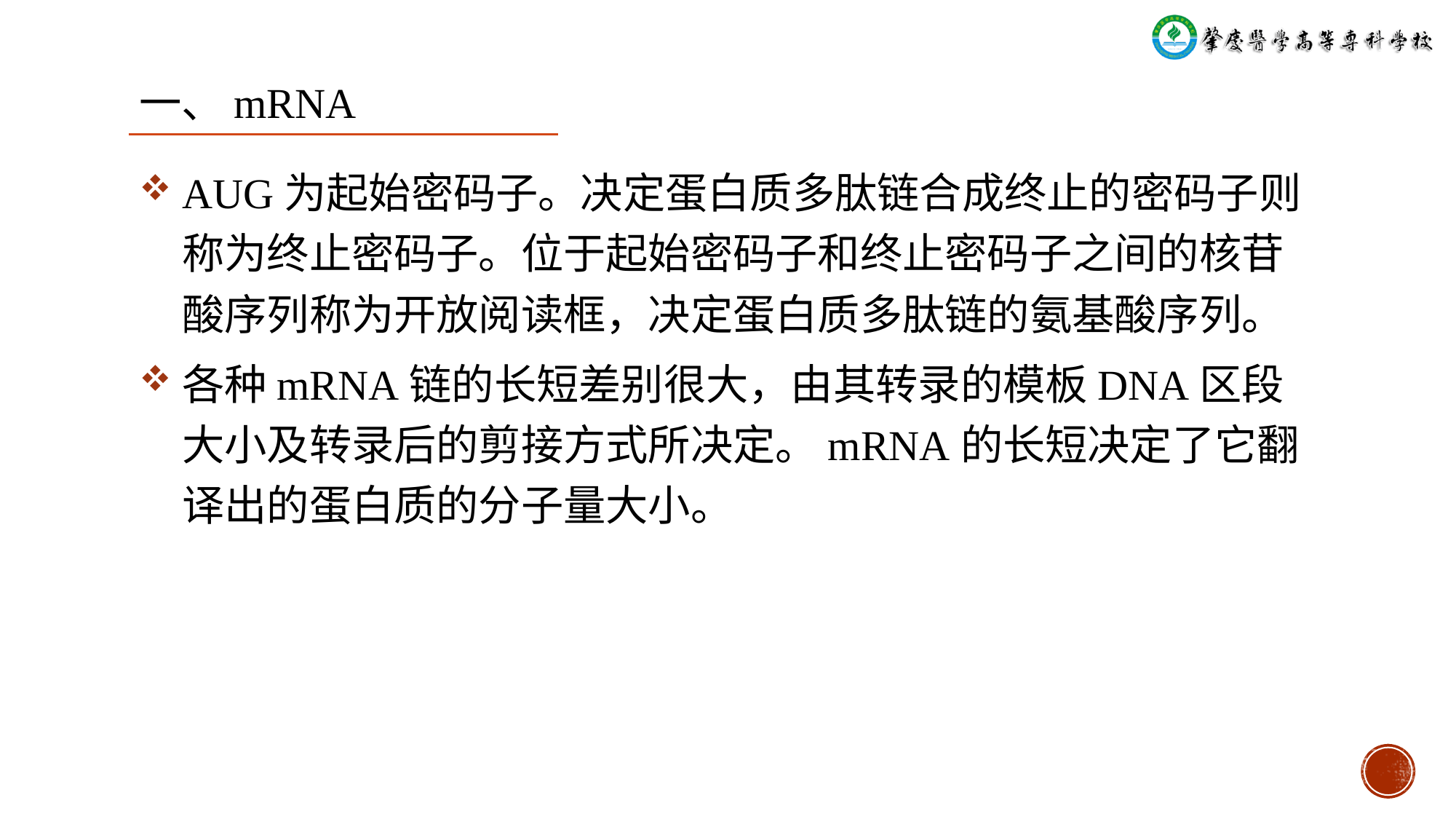

一、mRNA
AUG为起始密码子。决定蛋白质多肽链合成终止的密码子则称为终止密码子。位于起始密码子和终止密码子之间的核苷酸序列称为开放阅读框，决定蛋白质多肽链的氨基酸序列。
各种mRNA链的长短差别很大，由其转录的模板DNA区段大小及转录后的剪接方式所决定。mRNA的长短决定了它翻译出的蛋白质的分子量大小。